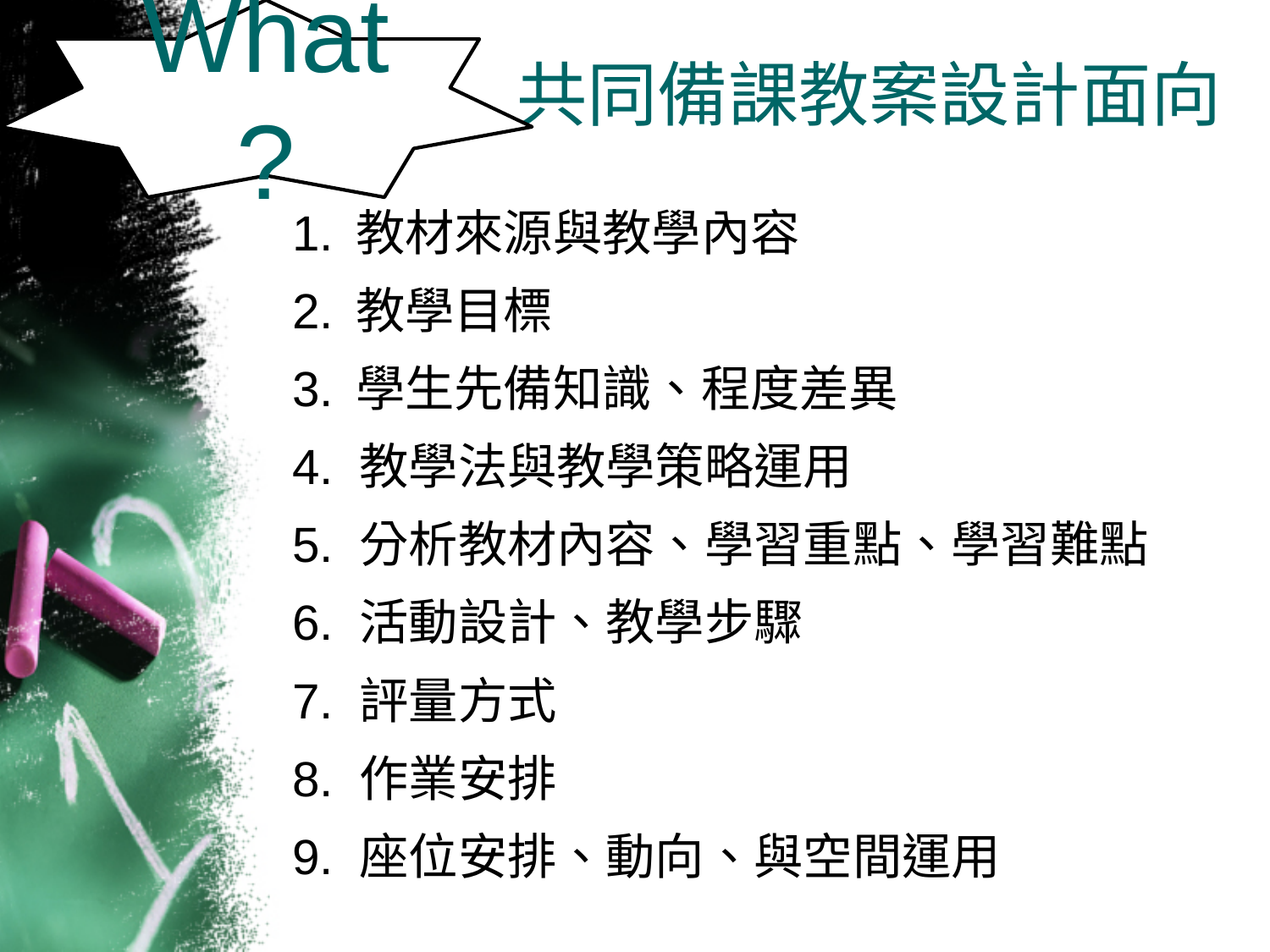

What?
# 共同備課教案設計面向
教材來源與教學內容
教學目標
學生先備知識、程度差異
4. 教學法與教學策略運用
5. 分析教材內容、學習重點、學習難點
6. 活動設計、教學步驟
7. 評量方式
8. 作業安排
9. 座位安排、動向、與空間運用